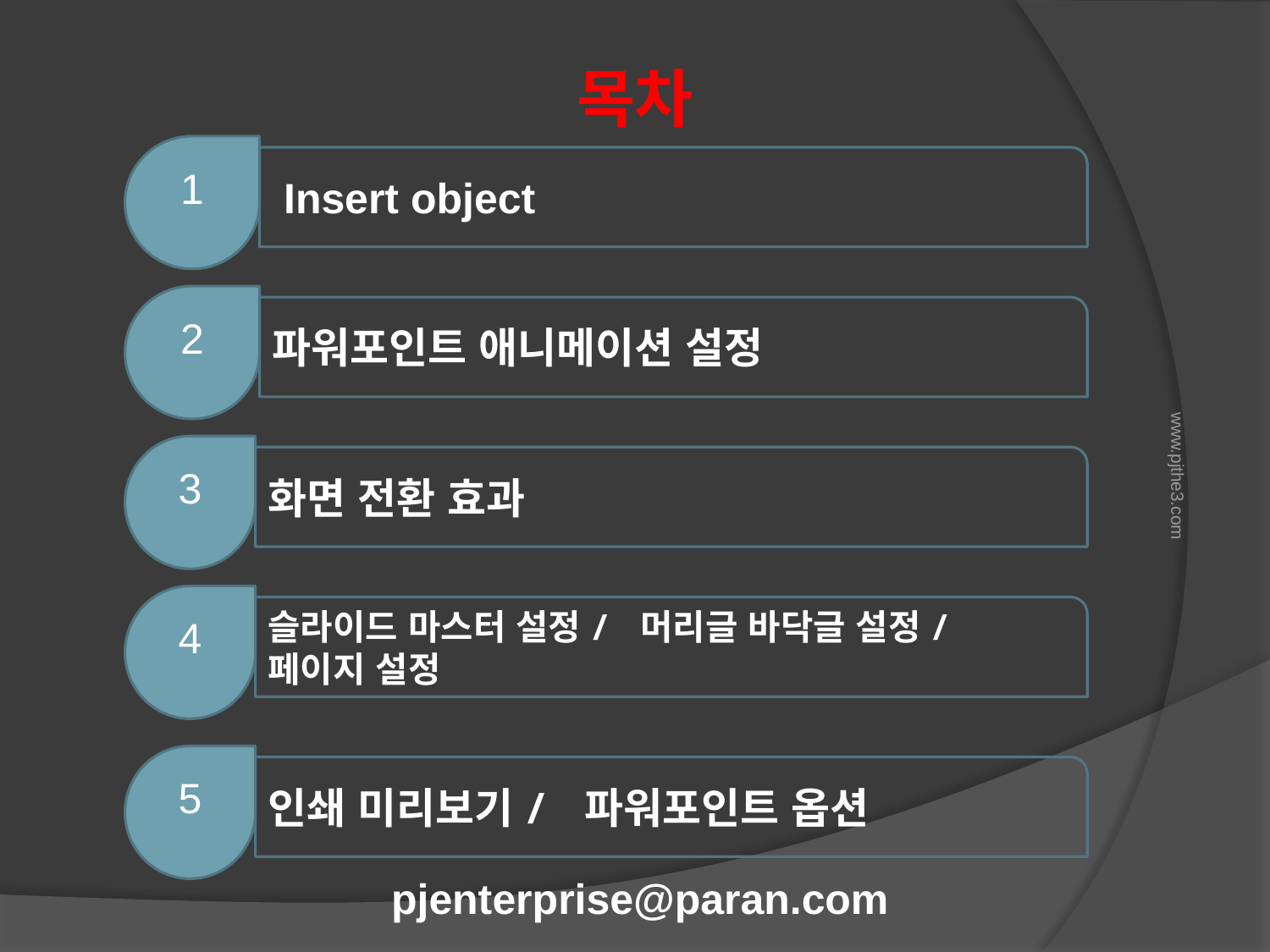

목차

1
 Insert object
2
파워포인트 애니메이션 설정
3
화면 전환 효과
www.pjthe3.com
4
슬라이드 마스터 설정/ 머리글 바닥글 설정/
페이지 설정
5
인쇄 미리보기/ 파워포인트 옵션
pjenterprise@paran.com